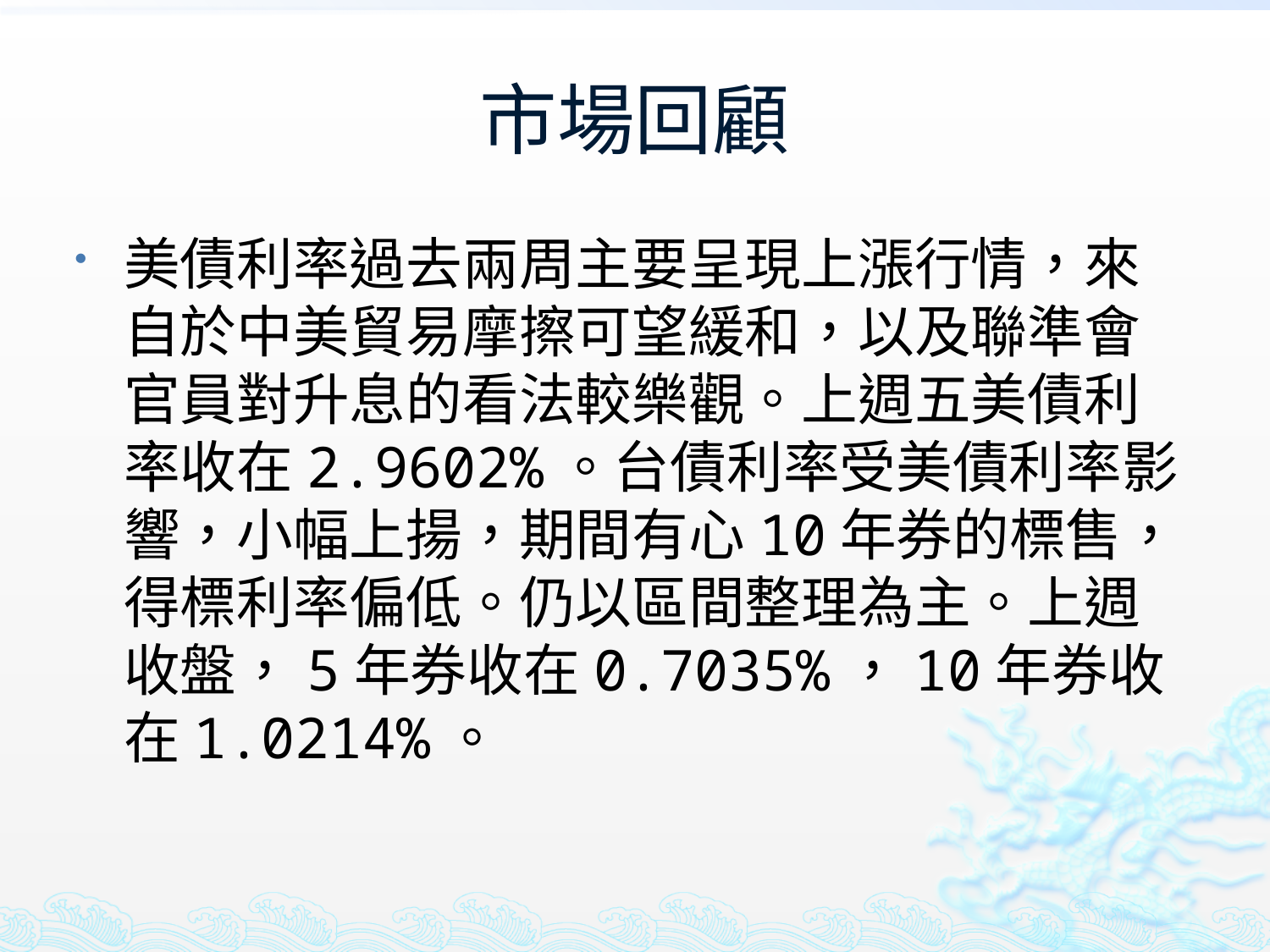

# 市場回顧
美債利率過去兩周主要呈現上漲行情，來自於中美貿易摩擦可望緩和，以及聯準會官員對升息的看法較樂觀。上週五美債利率收在2.9602%。台債利率受美債利率影響，小幅上揚，期間有心10年券的標售，得標利率偏低。仍以區間整理為主。上週收盤，5年券收在0.7035%，10年券收在1.0214%。